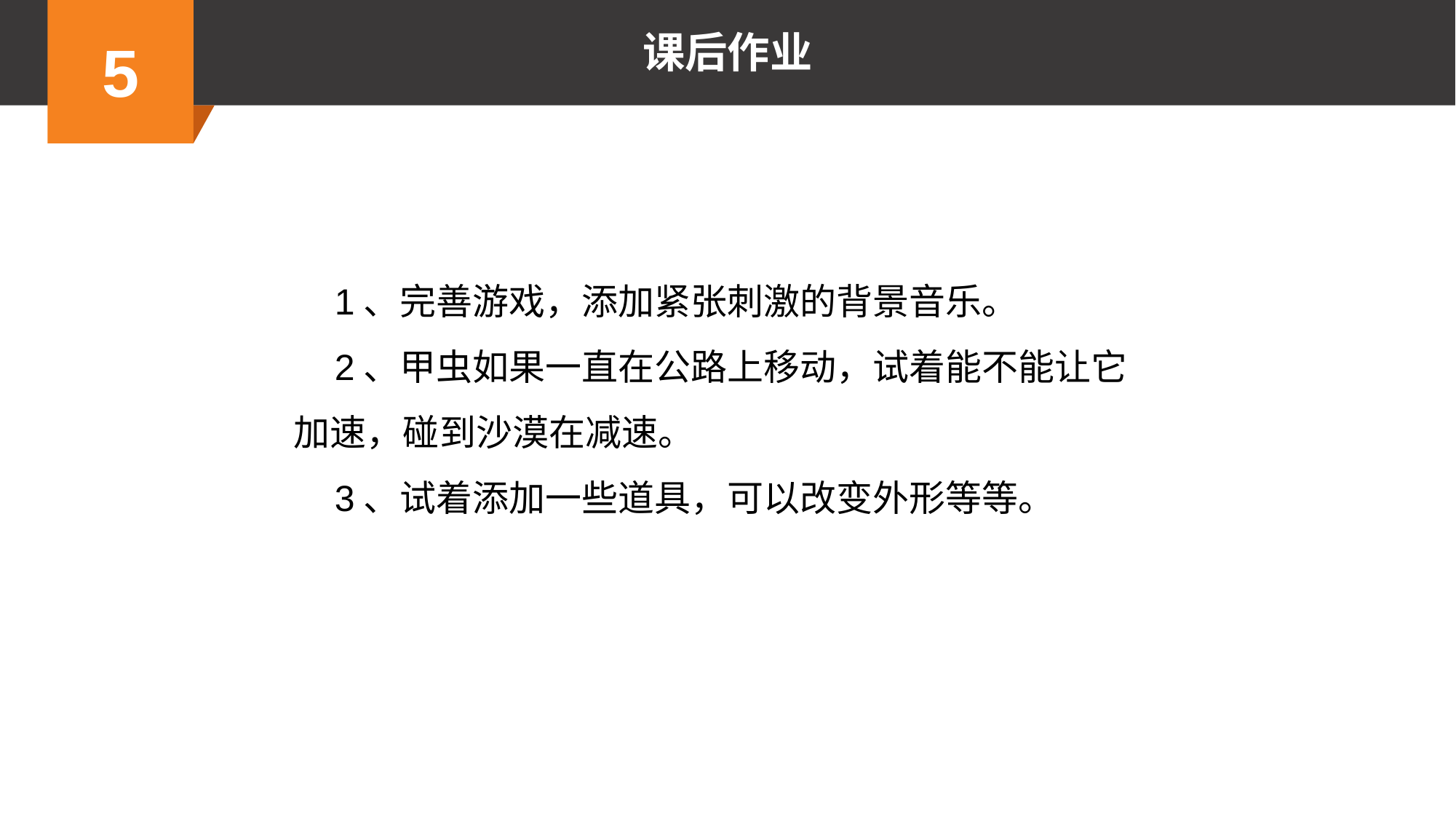

1、完善游戏，添加紧张刺激的背景音乐。
    2、甲虫如果一直在公路上移动，试着能不能让它加速，碰到沙漠在减速。
    3、试着添加一些道具，可以改变外形等等。